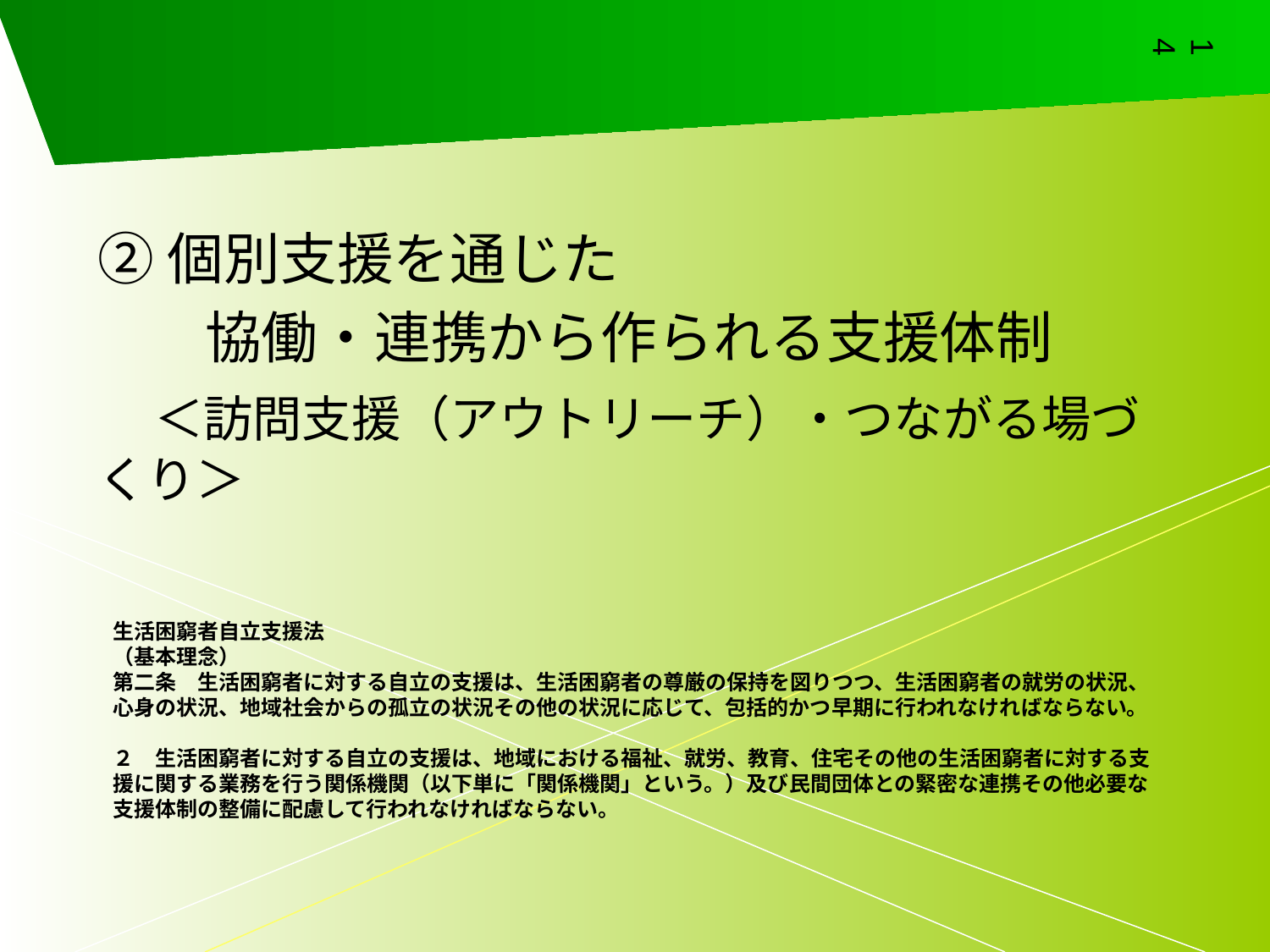

14
②個別支援を通じた
　    協働・連携から作られる支援体制
　＜訪問支援（アウトリーチ）・つながる場づくり＞
# 生活困窮者自立支援法 （基本理念） 第二条　生活困窮者に対する自立の支援は、生活困窮者の尊厳の保持を図りつつ、生活困窮者の就労の状況、心身の状況、地域社会からの孤立の状況その他の状況に応じて、包括的かつ早期に行われなければならない。 ２　生活困窮者に対する自立の支援は、地域における福祉、就労、教育、住宅その他の生活困窮者に対する支援に関する業務を行う関係機関（以下単に「関係機関」という。）及び民間団体との緊密な連携その他必要な支援体制の整備に配慮して行われなければならない。